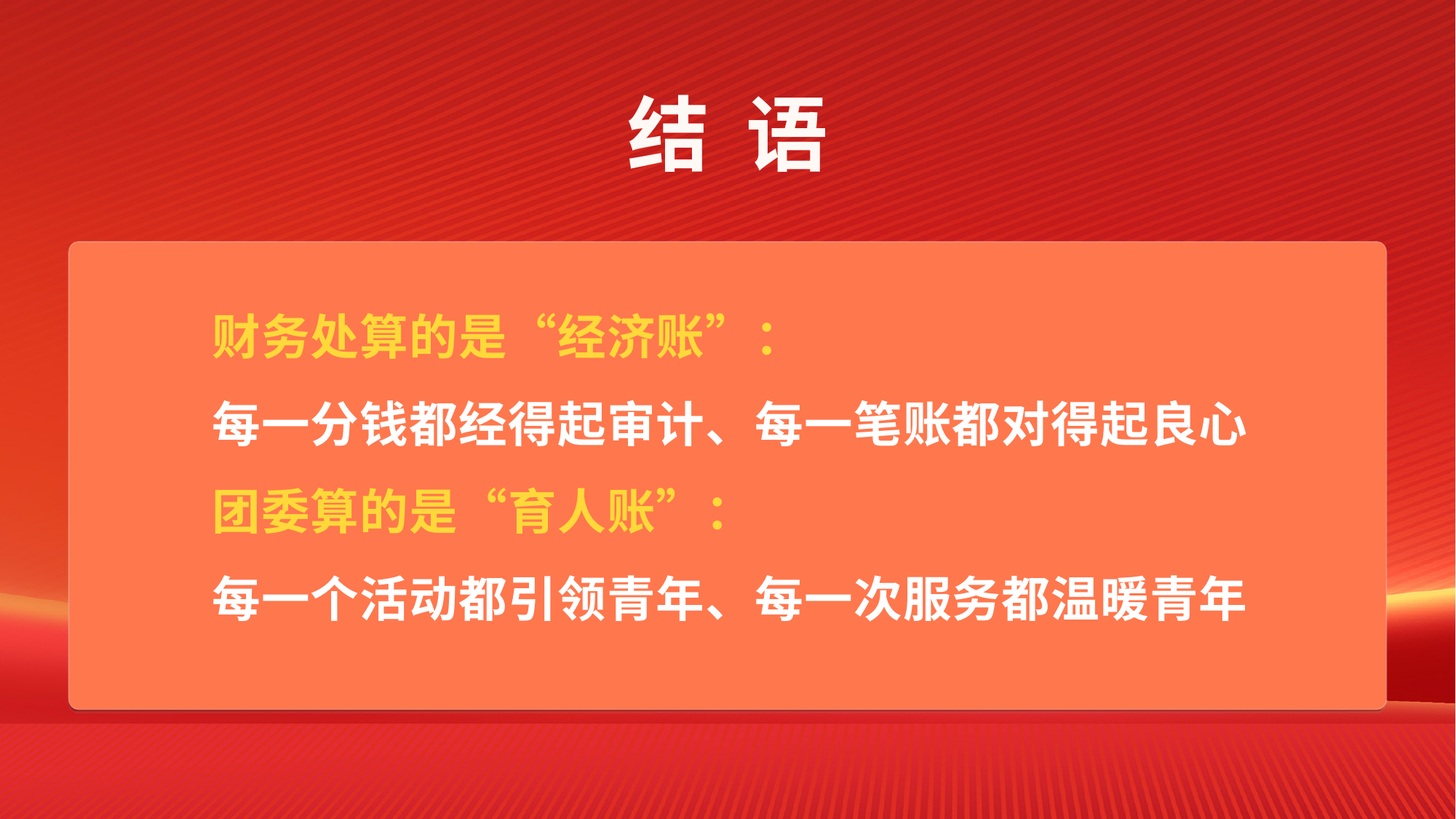

结  语

财务处算的是“经济账”：
每一分钱都经得起审计、每一笔账都对得起良心
团委算的是“育人账”：
每一个活动都引领青年、每一次服务都温暖青年